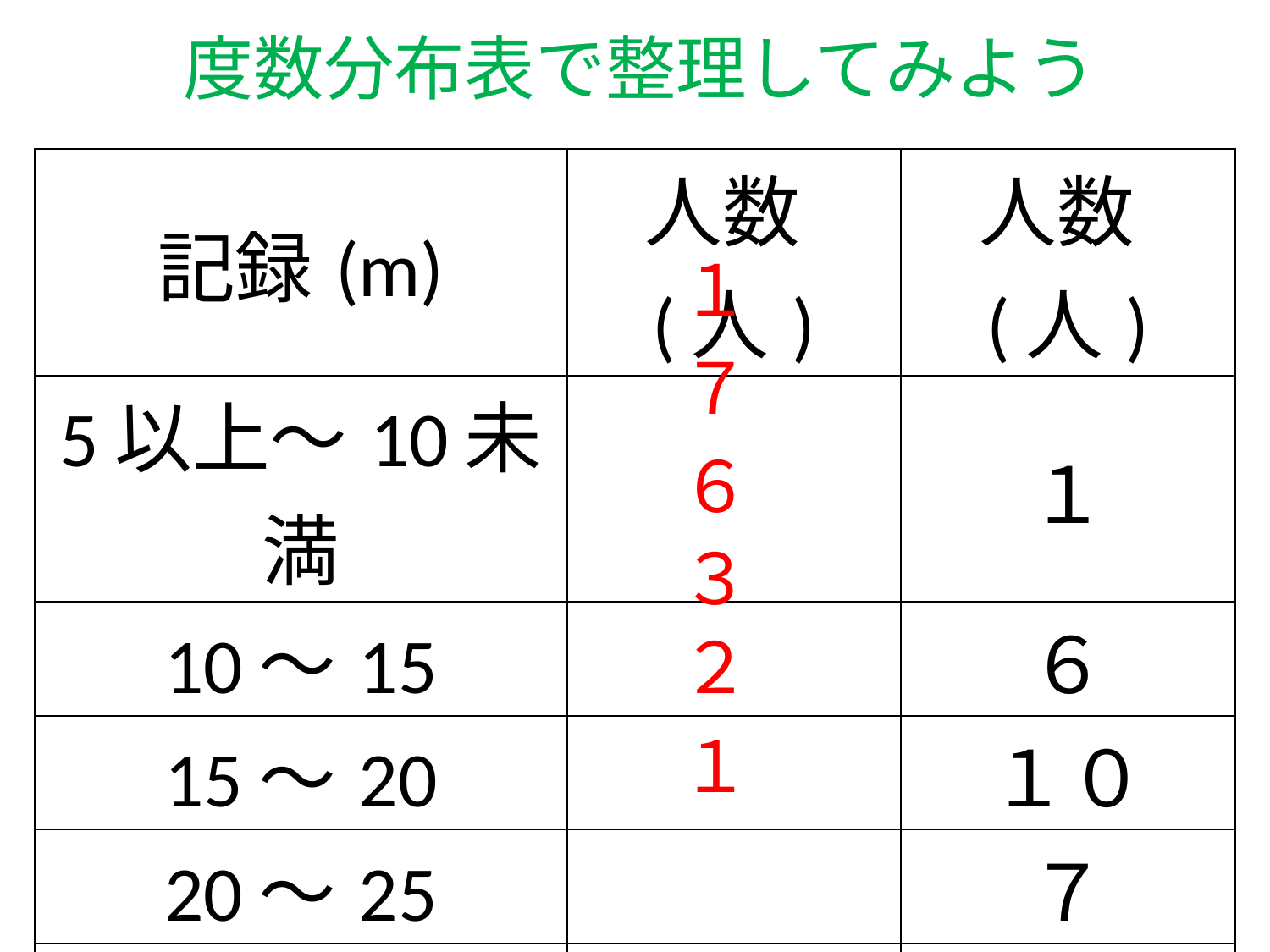

# 度数分布表で整理してみよう
| 記録(m) | 人数(人) | 人数(人) |
| --- | --- | --- |
| 5以上～10未満 |  | １ |
| 10～15 |  | ６ |
| 15～20 |  | １０ |
| 20～25 |  | ７ |
| 25～30 |  | ４ |
| 30～35 |  | ２ |
| 合　　計 | 20 | 30 |
１
７
６
３
２
１